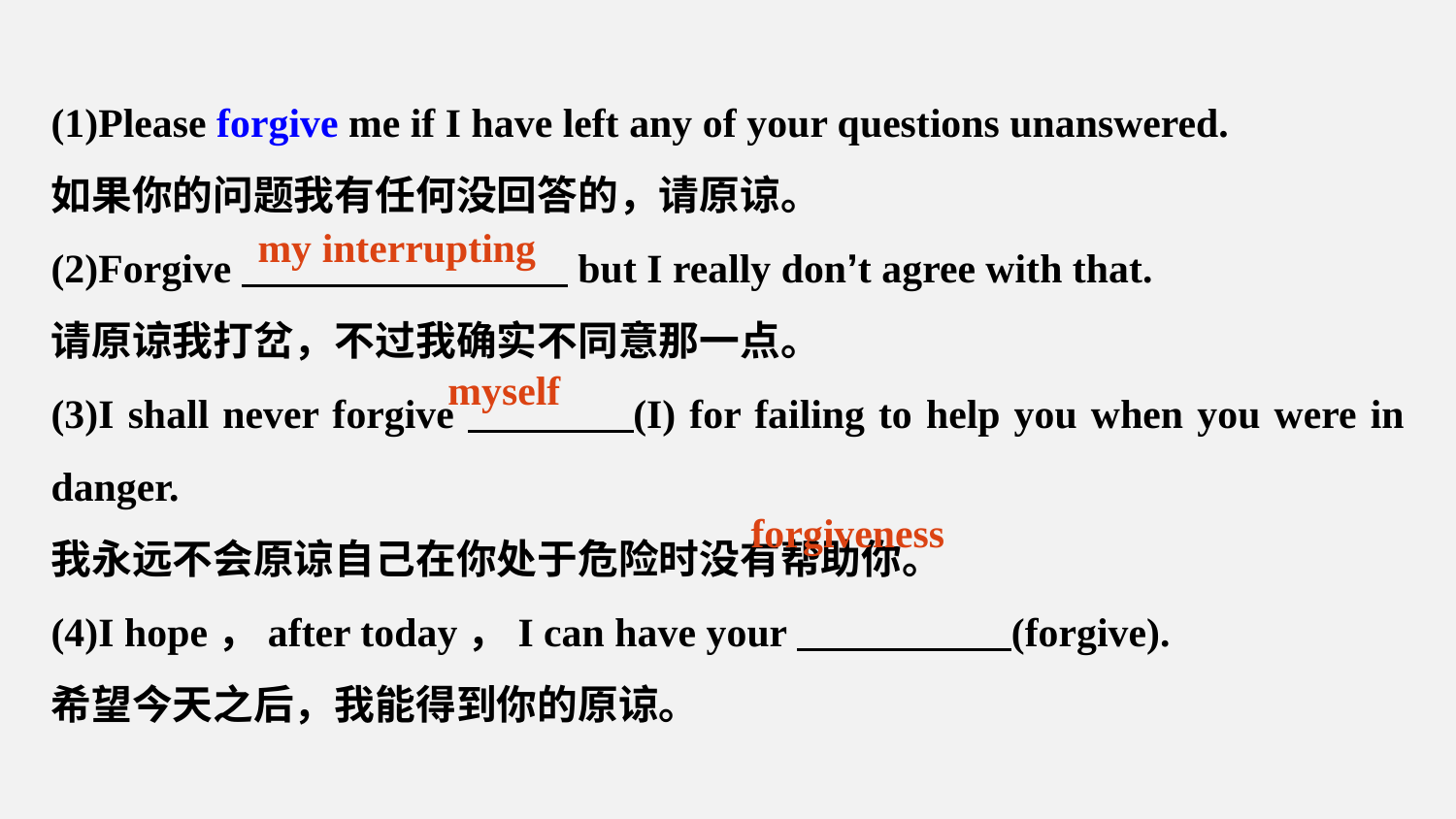

(1)Please forgive me if I have left any of your questions unanswered.
如果你的问题我有任何没回答的，请原谅。
(2)Forgive                                  but I really don’t agree with that.
请原谅我打岔，不过我确实不同意那一点。
(3)I shall never forgive             (I) for failing to help you when you were in danger.
我永远不会原谅自己在你处于危险时没有帮助你。
(4)I hope，after today，I can have your                      (forgive).
希望今天之后，我能得到你的原谅。
my interrupting
myself
forgiveness